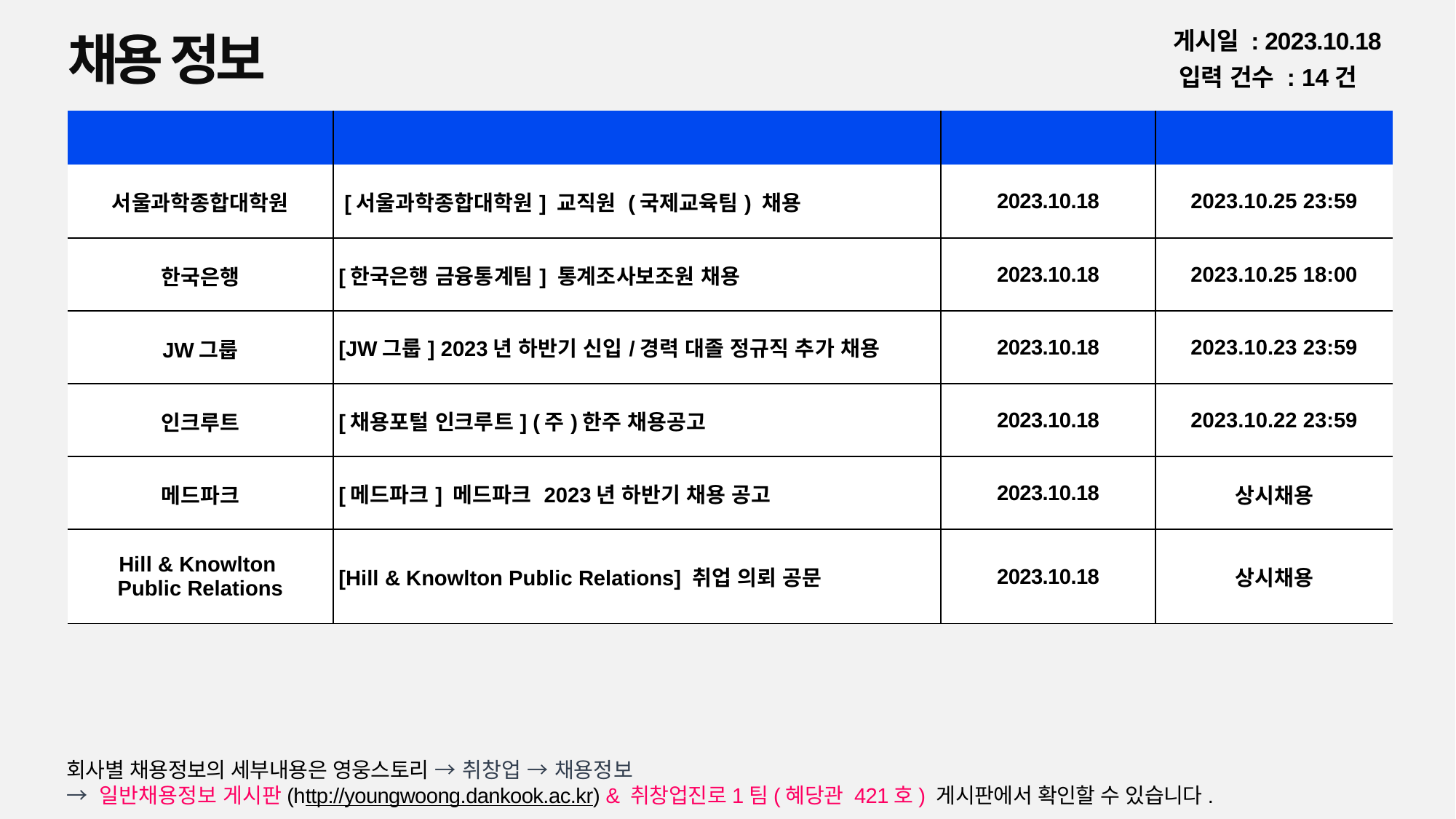

채용 정보
게시일 : 2023.10.18
입력 건수 : 14건
| 회사명 | 공고명 | 등록일 | 마감일 |
| --- | --- | --- | --- |
| 서울과학종합대학원 | [서울과학종합대학원] 교직원 (국제교육팀) 채용 | 2023.10.18 | 2023.10.25 23:59 |
| 한국은행 | [한국은행 금융통계팀] 통계조사보조원 채용 | 2023.10.18 | 2023.10.25 18:00 |
| JW그룹 | [JW그룹] 2023년 하반기 신입/경력 대졸 정규직 추가 채용 | 2023.10.18 | 2023.10.23 23:59 |
| 인크루트 | [채용포털 인크루트] (주)한주 채용공고 | 2023.10.18 | 2023.10.22 23:59 |
| 메드파크 | [메드파크] 메드파크 2023년 하반기 채용 공고 | 2023.10.18 | 상시채용 |
| Hill & Knowlton Public Relations | [Hill & Knowlton Public Relations] 취업 의뢰 공문 | 2023.10.18 | 상시채용 |
회사별 채용정보의 세부내용은 영웅스토리 → 취창업 → 채용정보
→ 일반채용정보 게시판(http://youngwoong.dankook.ac.kr) & 취창업진로1팀(혜당관 421호) 게시판에서 확인할 수 있습니다.